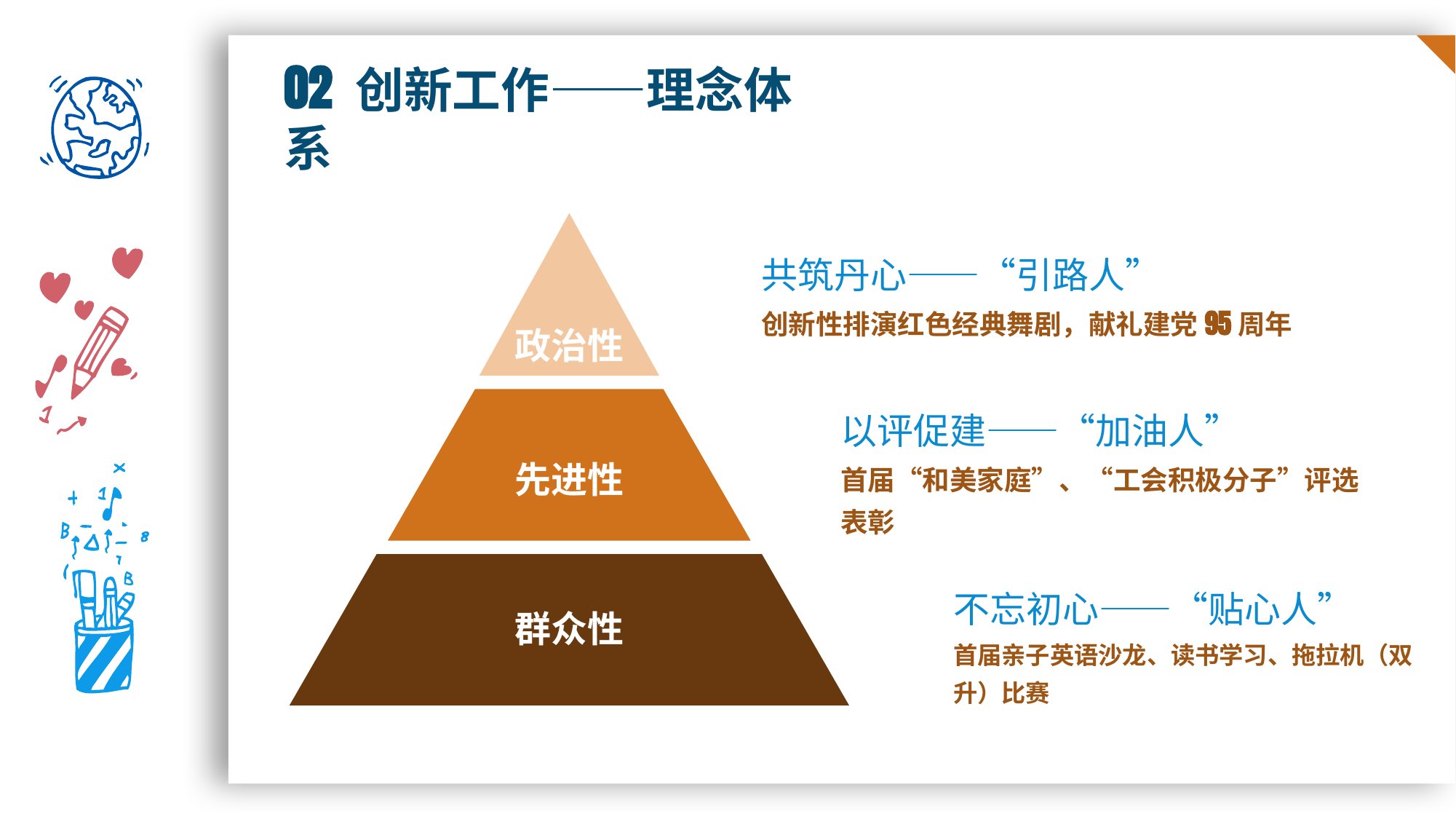

02 创新工作——理念体系

共筑丹心——“引路人”
创新性排演红色经典舞剧，献礼建党95周年

政治性

以评促建——“加油人”
首届“和美家庭”、“工会积极分子”评选表彰
先进性

不忘初心——“贴心人”
首届亲子英语沙龙、读书学习、拖拉机（双升）比赛
群众性